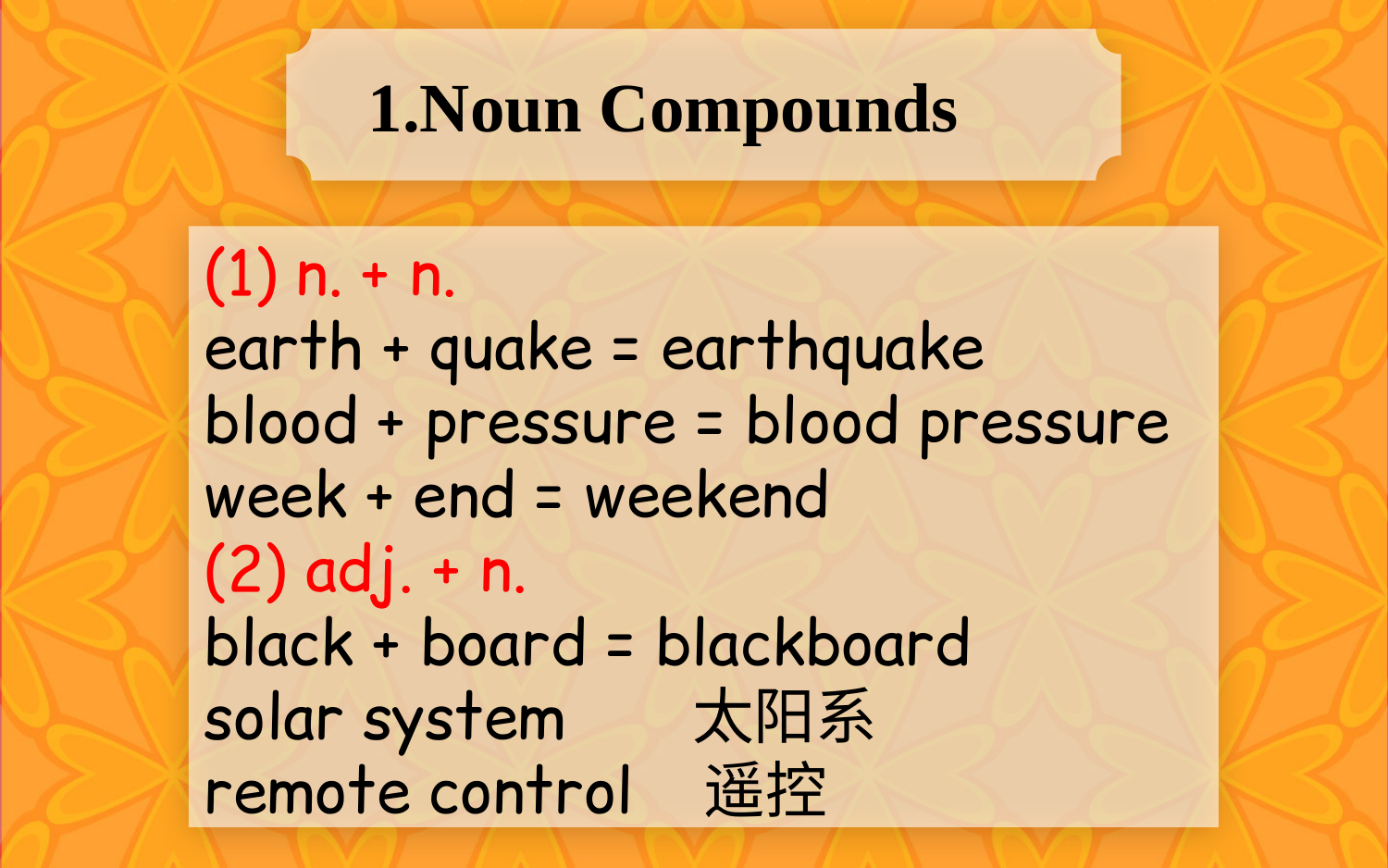

1.Noun Compounds

(1) n. + n.
earth + quake = earthquake
blood + pressure = blood pressure
week + end = weekend
(2) adj. + n.
black + board = blackboard
solar system      太阳系
remote control   遥控